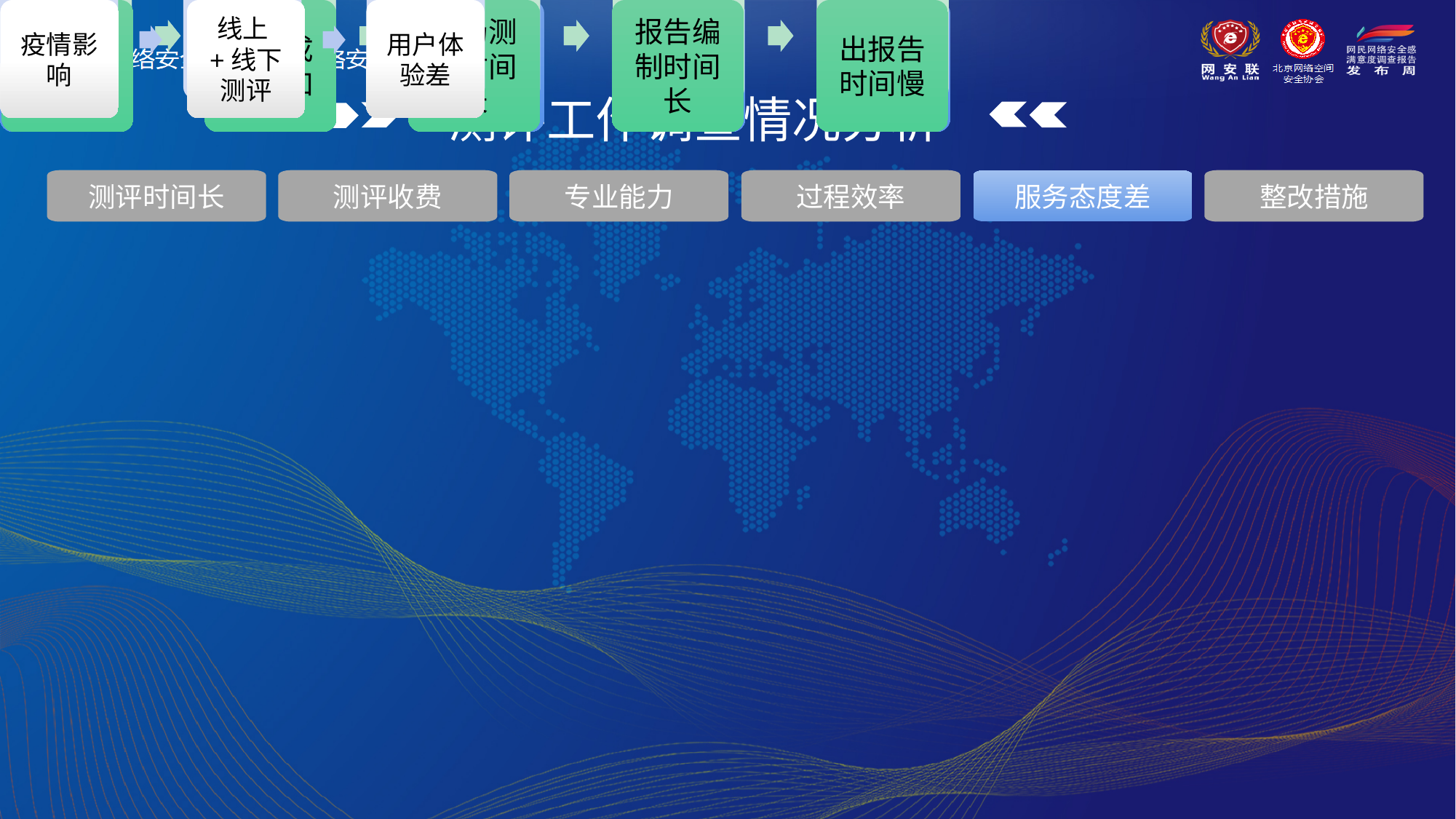

测评工作调查情况分析

服务态度差
测评收费
过程效率
专业能力
测评时间长
整改措施
测评项目多

测评人员增加

全员素质提升需要时间

全员技术提升需要时间

测评团队建设难
测评周期长

时间成本增加

现场测试时间长

报告编制时间长

出报告时间慢
疫情影响

线上+线下测评

用户体验差